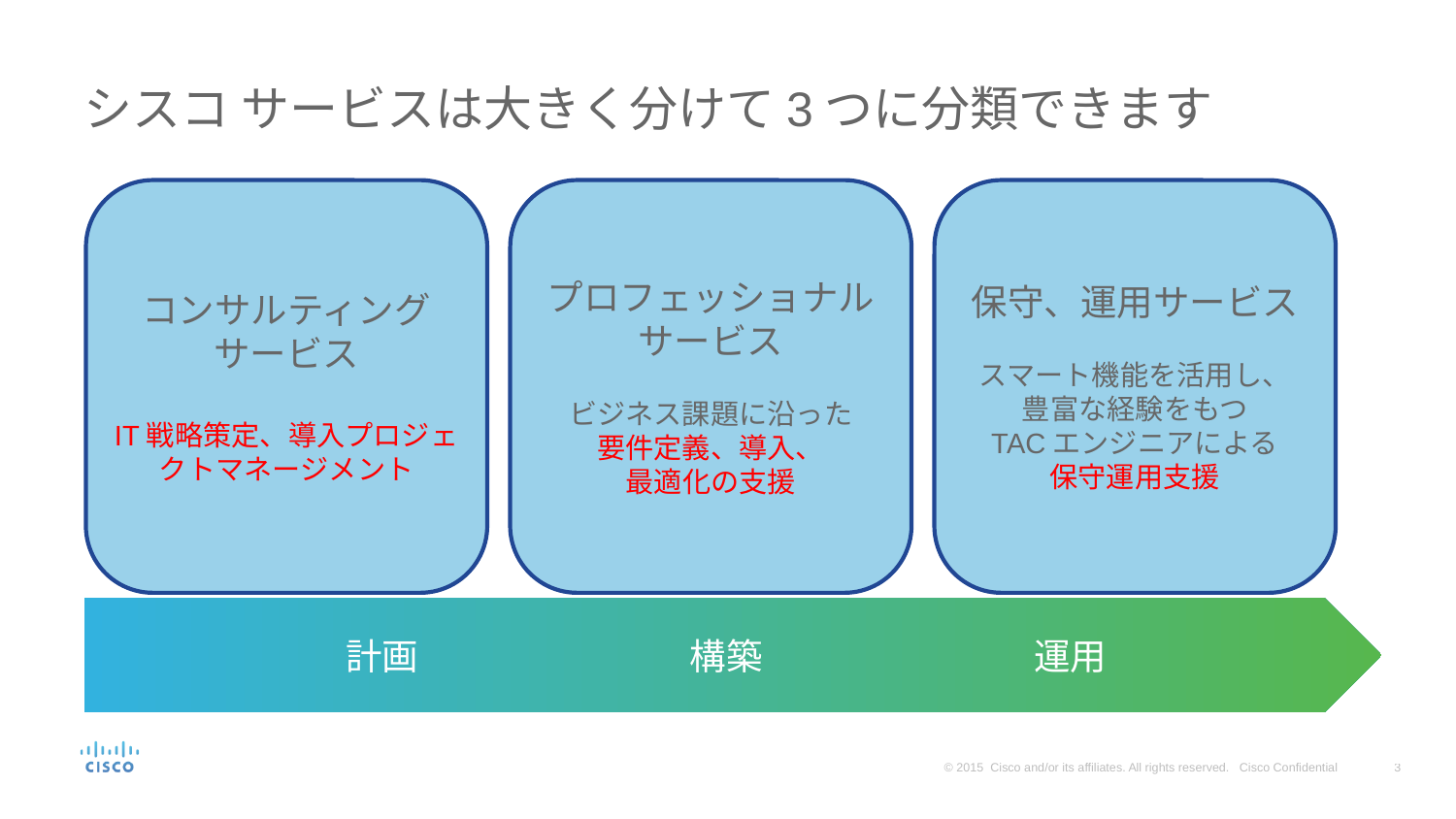

# シスコ サービスは大きく分けて3つに分類できます
コンサルティング
サービス

IT戦略策定、導入プロジェクトマネージメント
プロフェッショナル
サービス

ビジネス課題に沿った
要件定義、導入、
最適化の支援
保守、運用サービス

スマート機能を活用し、
豊富な経験をもつ
TACエンジニアによる
保守運用支援
 計画                                 構築                                 運用